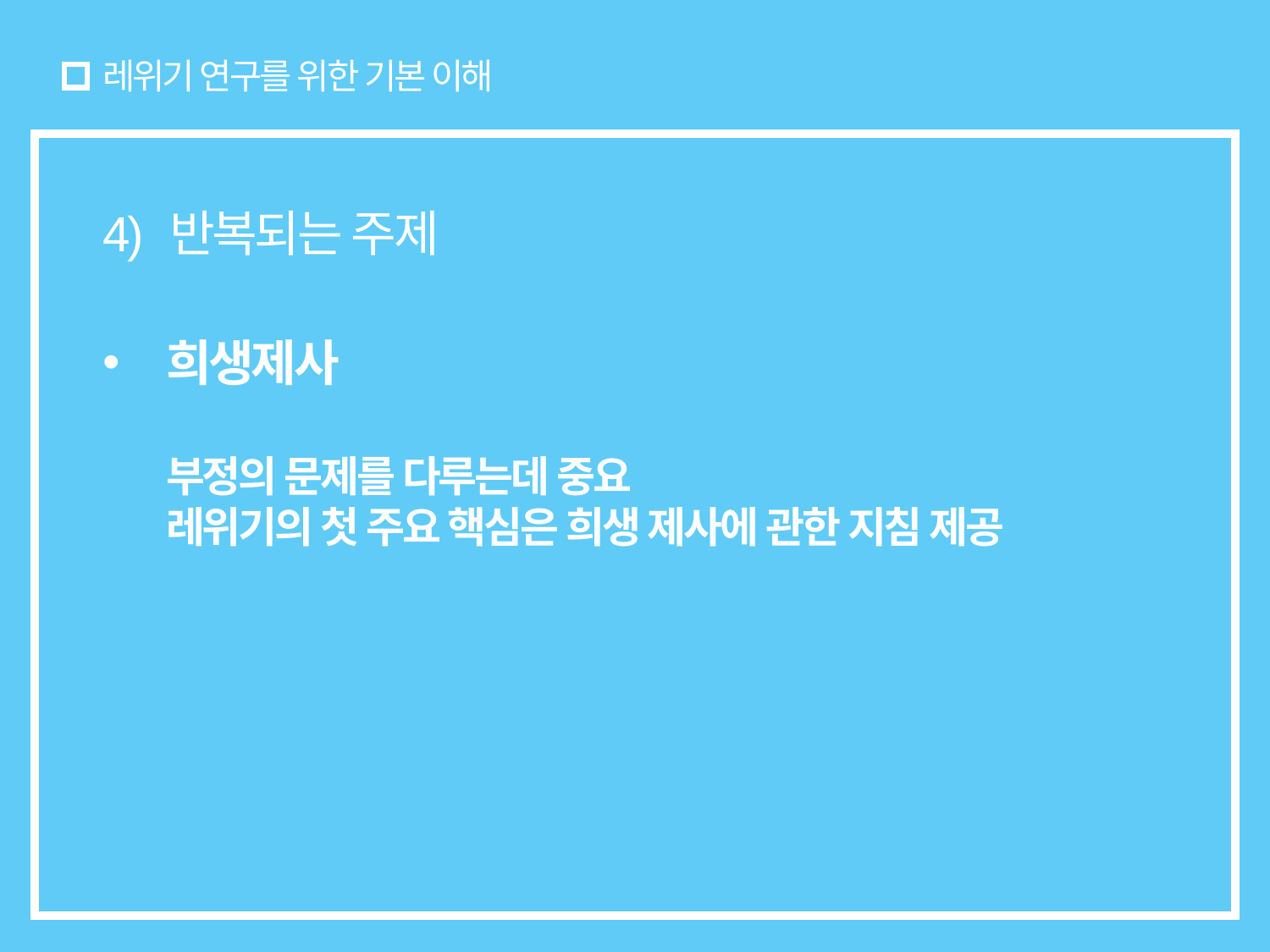

# 레위기 연구를 위한 기본 이해

4) 반복되는 주제
희생제사
부정의 문제를 다루는데 중요
레위기의 첫 주요 핵심은 희생 제사에 관한 지침 제공